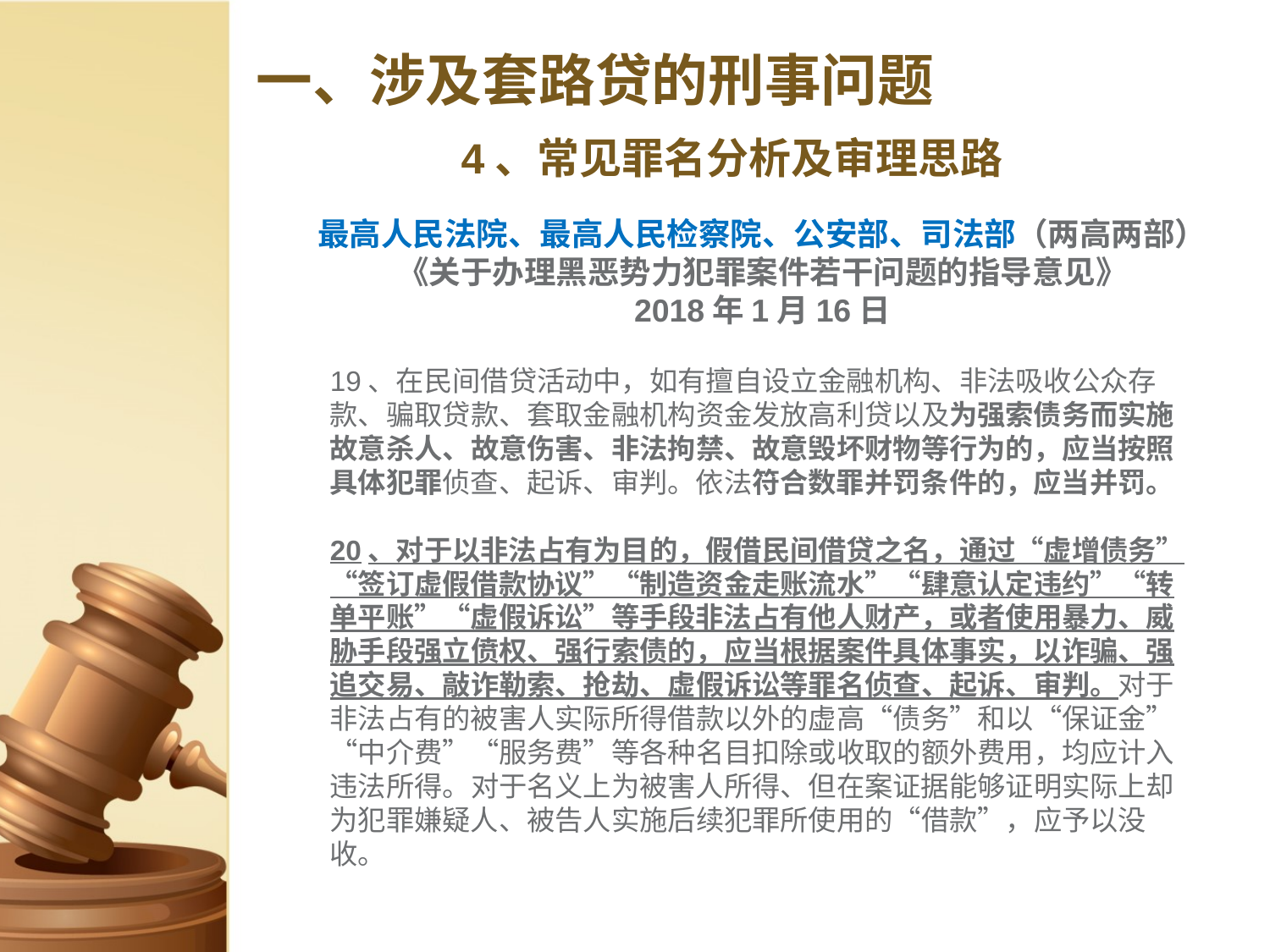

# 一、涉及套路贷的刑事问题
4、常见罪名分析及审理思路
最高人民法院、最高人民检察院、公安部、司法部（两高两部）
《关于办理黑恶势力犯罪案件若干问题的指导意见》
2018年1月16日

19、在民间借贷活动中，如有擅自设立金融机构、非法吸收公众存款、骗取贷款、套取金融机构资金发放高利贷以及为强索债务而实施故意杀人、故意伤害、非法拘禁、故意毁坏财物等行为的，应当按照具体犯罪侦查、起诉、审判。依法符合数罪并罚条件的，应当并罚。

20、对于以非法占有为目的，假借民间借贷之名，通过“虚增债务”“签订虚假借款协议”“制造资金走账流水”“肆意认定违约”“转单平账”“虚假诉讼”等手段非法占有他人财产，或者使用暴力、威胁手段强立偾权、强行索债的，应当根据案件具体事实，以诈骗、强追交易、敲诈勒索、抢劫、虚假诉讼等罪名侦查、起诉、审判。对于非法占有的被害人实际所得借款以外的虚高“债务”和以“保证金”“中介费”“服务费”等各种名目扣除或收取的额外费用，均应计入违法所得。对于名义上为被害人所得、但在案证据能够证明实际上却为犯罪嫌疑人、被告人实施后续犯罪所使用的“借款”，应予以没收。